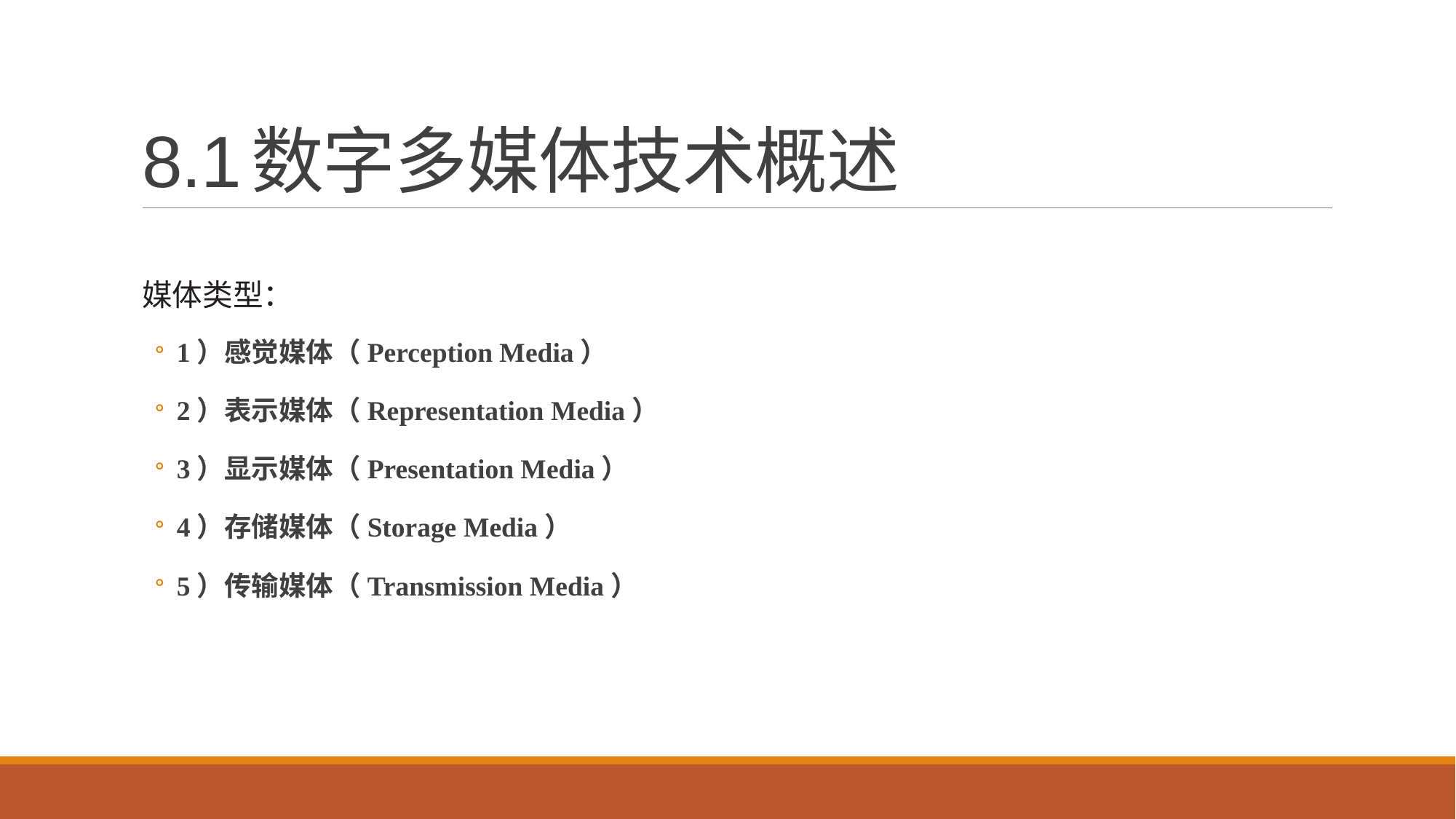

# 8.1	数字多媒体技术概述
8.1.1   媒体与数字多媒体技术
媒体类型：
1）感觉媒体（Perception Media）
2）表示媒体（Representation Media）
3）显示媒体（Presentation Media）
4）存储媒体（Storage Media）
5）传输媒体（Transmission Media）